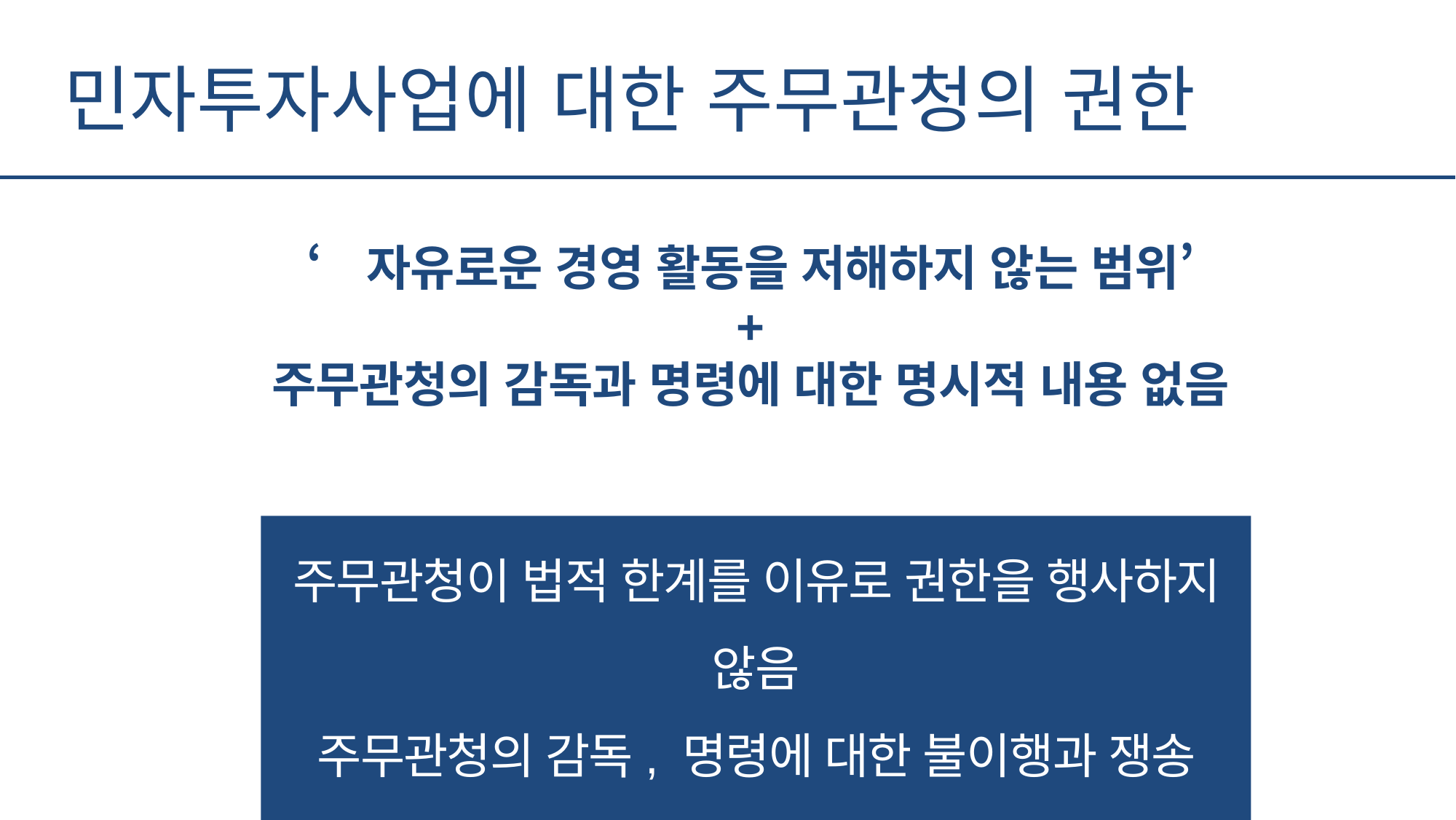

민자투자사업에 대한 주무관청의 권한

‘자유로운 경영 활동을 저해하지 않는 범위’
+
주무관청의 감독과 명령에 대한 명시적 내용 없음

주무관청이 법적 한계를 이유로 권한을 행사하지 않음
주무관청의 감독, 명령에 대한 불이행과 쟁송 가능성
12